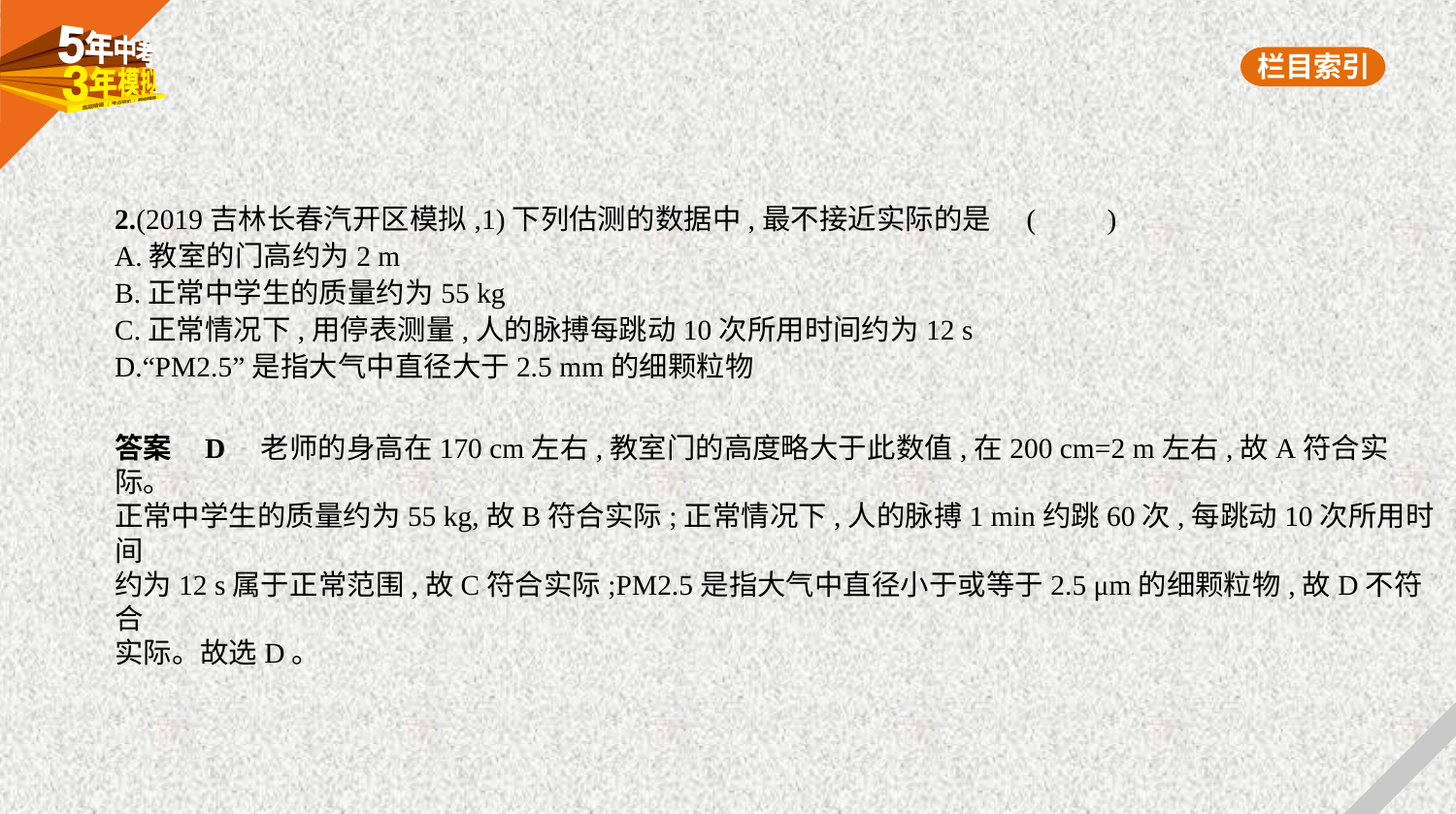

2.(2019吉林长春汽开区模拟,1)下列估测的数据中,最不接近实际的是 (　　)
A.教室的门高约为2 m
B.正常中学生的质量约为55 kg
C.正常情况下,用停表测量,人的脉搏每跳动10次所用时间约为12 s
D.“PM2.5”是指大气中直径大于2.5 mm的细颗粒物
答案    D　老师的身高在170 cm左右,教室门的高度略大于此数值,在200 cm=2 m左右,故A符合实际。
正常中学生的质量约为55 kg,故B符合实际;正常情况下,人的脉搏1 min约跳60次,每跳动10次所用时间
约为12 s属于正常范围,故C符合实际;PM2.5是指大气中直径小于或等于2.5 μm的细颗粒物,故D不符合
实际。故选D。